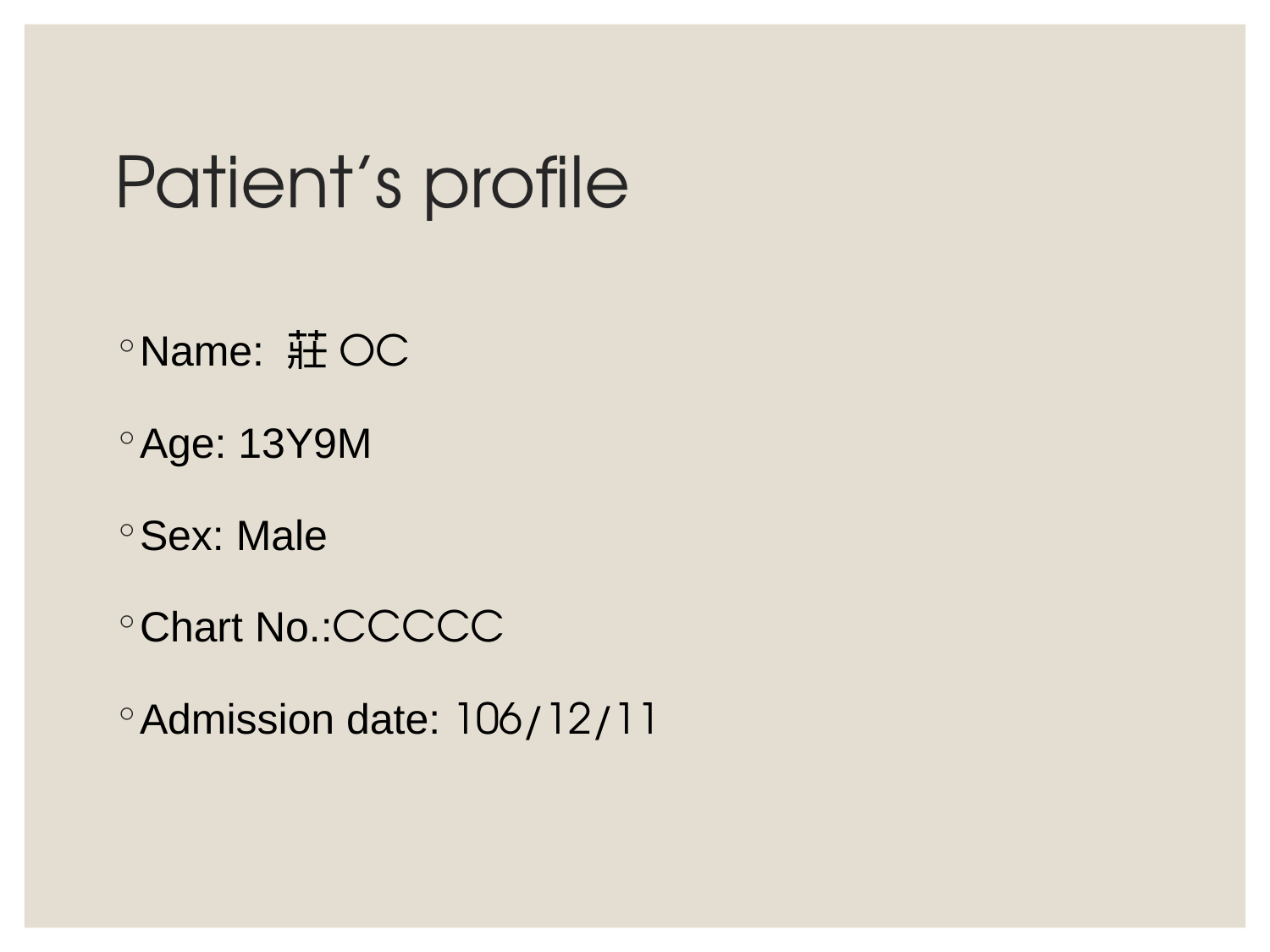

# Patient’s profile
Name: 莊OC
Age: 13Y9M
Sex: Male
Chart No.:CCCCC
Admission date: 106/12/11